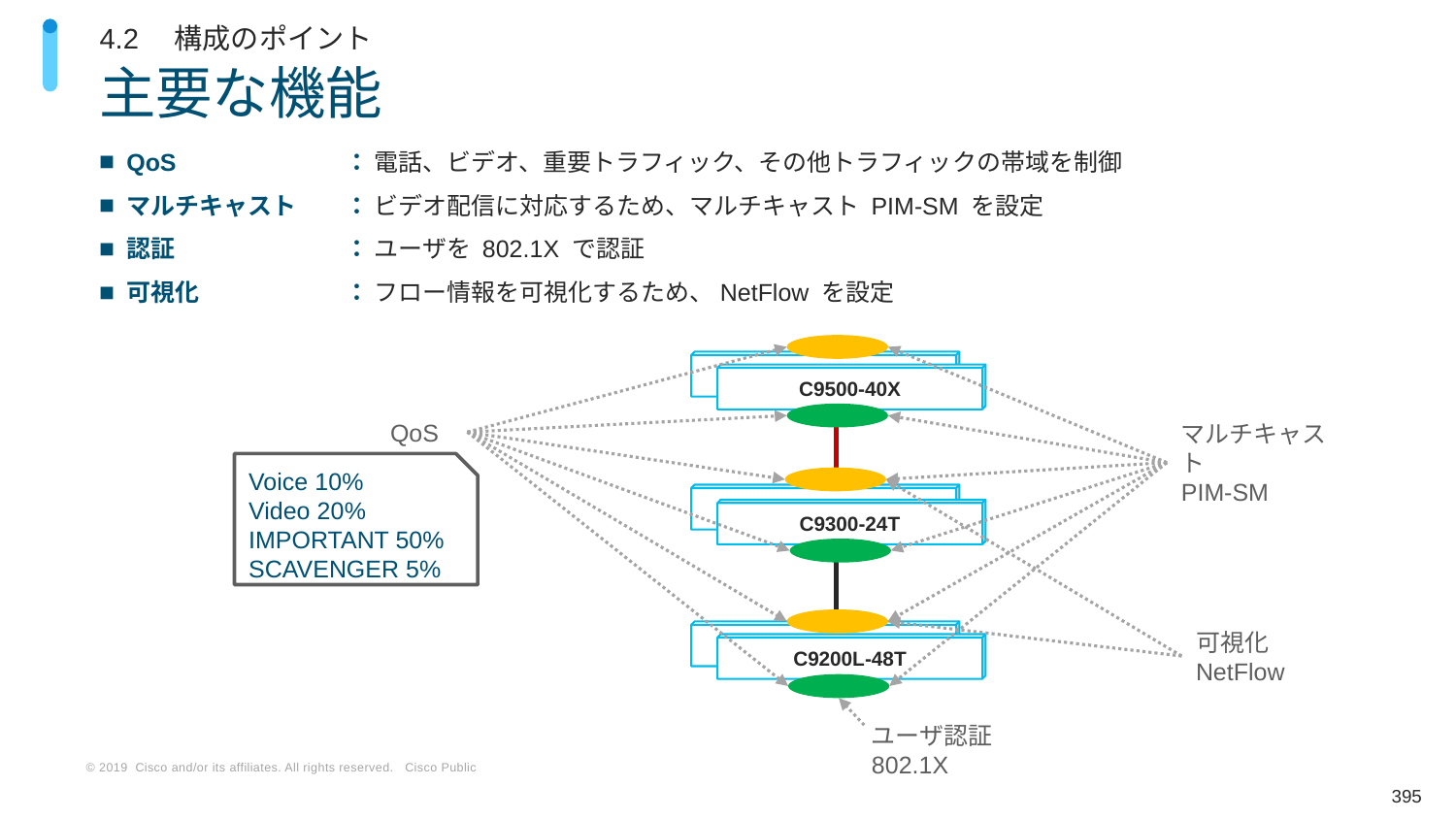

4.2　構成のポイント
# 主要な機能
QoS	： 電話、ビデオ、重要トラフィック、その他トラフィックの帯域を制御
マルチキャスト	： ビデオ配信に対応するため、マルチキャスト PIM-SM を設定
認証 	： ユーザを 802.1X で認証
可視化	： フロー情報を可視化するため、NetFlow を設定

C9500-40X
C9500-40X

QoS
マルチキャスト
PIM-SM
Voice 10%
Video 20%
IMPORTANT 50%
SCAVENGER 5%

C9300-24T
C9300-24T

可視化
NetFlow
C9200L-48T
C9200L-48T

ユーザ認証
802.1X
395